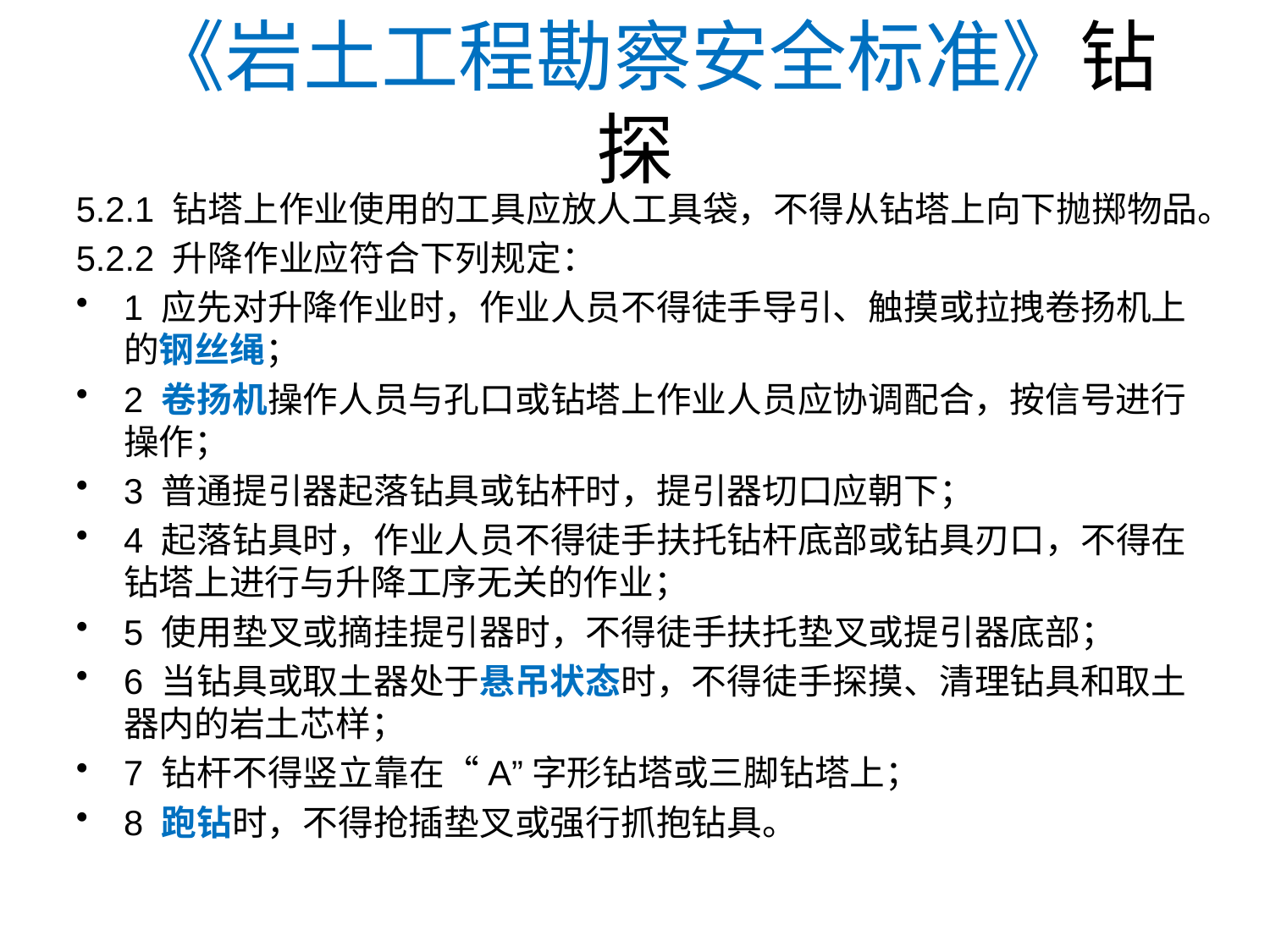

# 《岩土工程勘察安全标准》钻探
5.2.1 钻塔上作业使用的工具应放人工具袋，不得从钻塔上向下抛掷物品。
5.2.2 升降作业应符合下列规定：
1 应先对升降作业时，作业人员不得徒手导引、触摸或拉拽卷扬机上的钢丝绳；
2 卷扬机操作人员与孔口或钻塔上作业人员应协调配合，按信号进行操作；
3 普通提引器起落钻具或钻杆时，提引器切口应朝下；
4 起落钻具时，作业人员不得徒手扶托钻杆底部或钻具刃口，不得在钻塔上进行与升降工序无关的作业；
5 使用垫叉或摘挂提引器时，不得徒手扶托垫叉或提引器底部；
6 当钻具或取土器处于悬吊状态时，不得徒手探摸、清理钻具和取土器内的岩土芯样；
7 钻杆不得竖立靠在“A”字形钻塔或三脚钻塔上；
8 跑钻时，不得抢插垫叉或强行抓抱钻具。